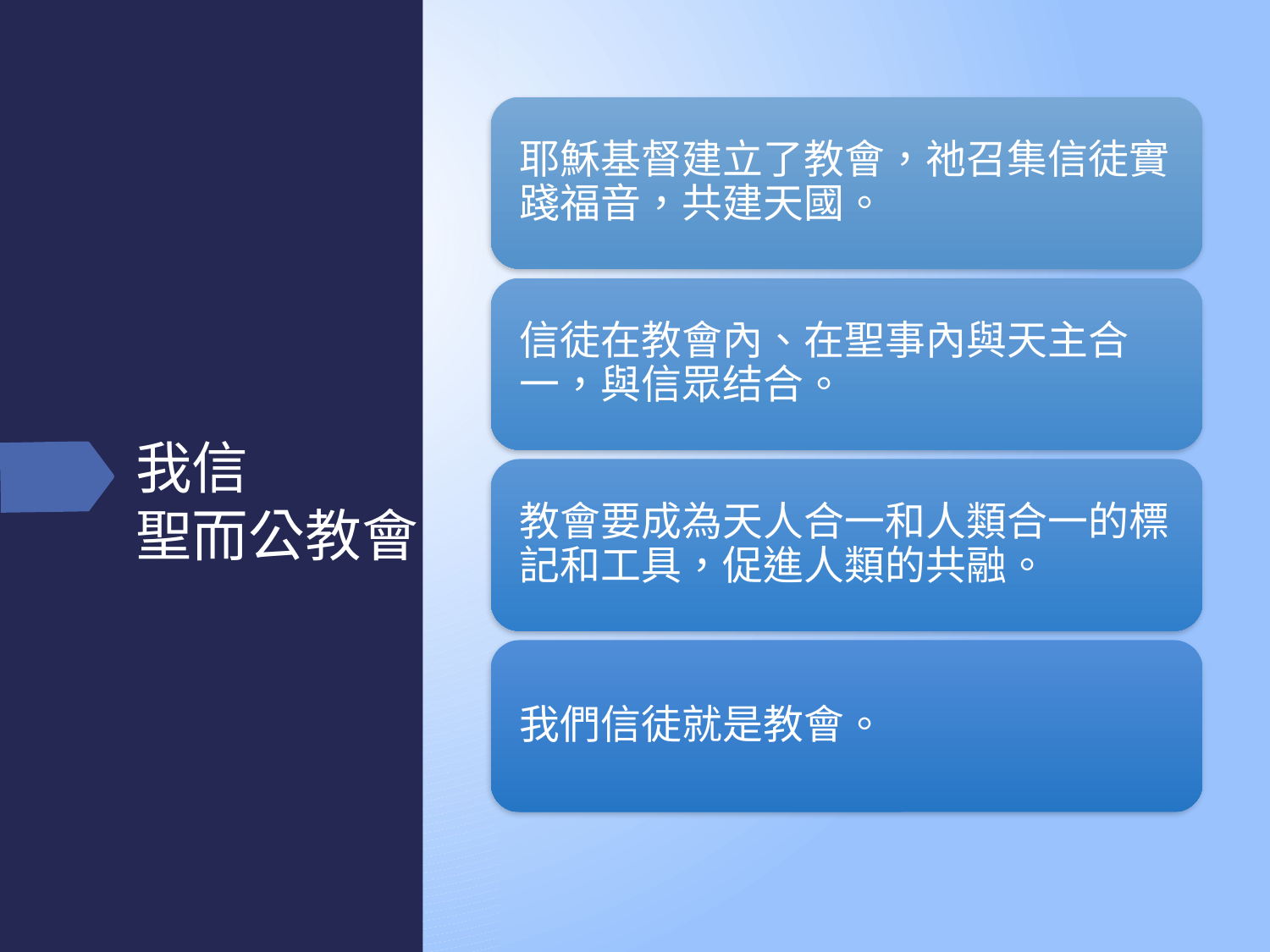

耶穌基督建立了教會，祂召集信徒實踐福音，共建天國。
信徒在教會內、在聖事內與天主合一，與信眾结合。
教會要成為天人合一和人類合一的標記和工具，促進人類的共融。
我們信徒就是教會。
# 我信 聖而公教會